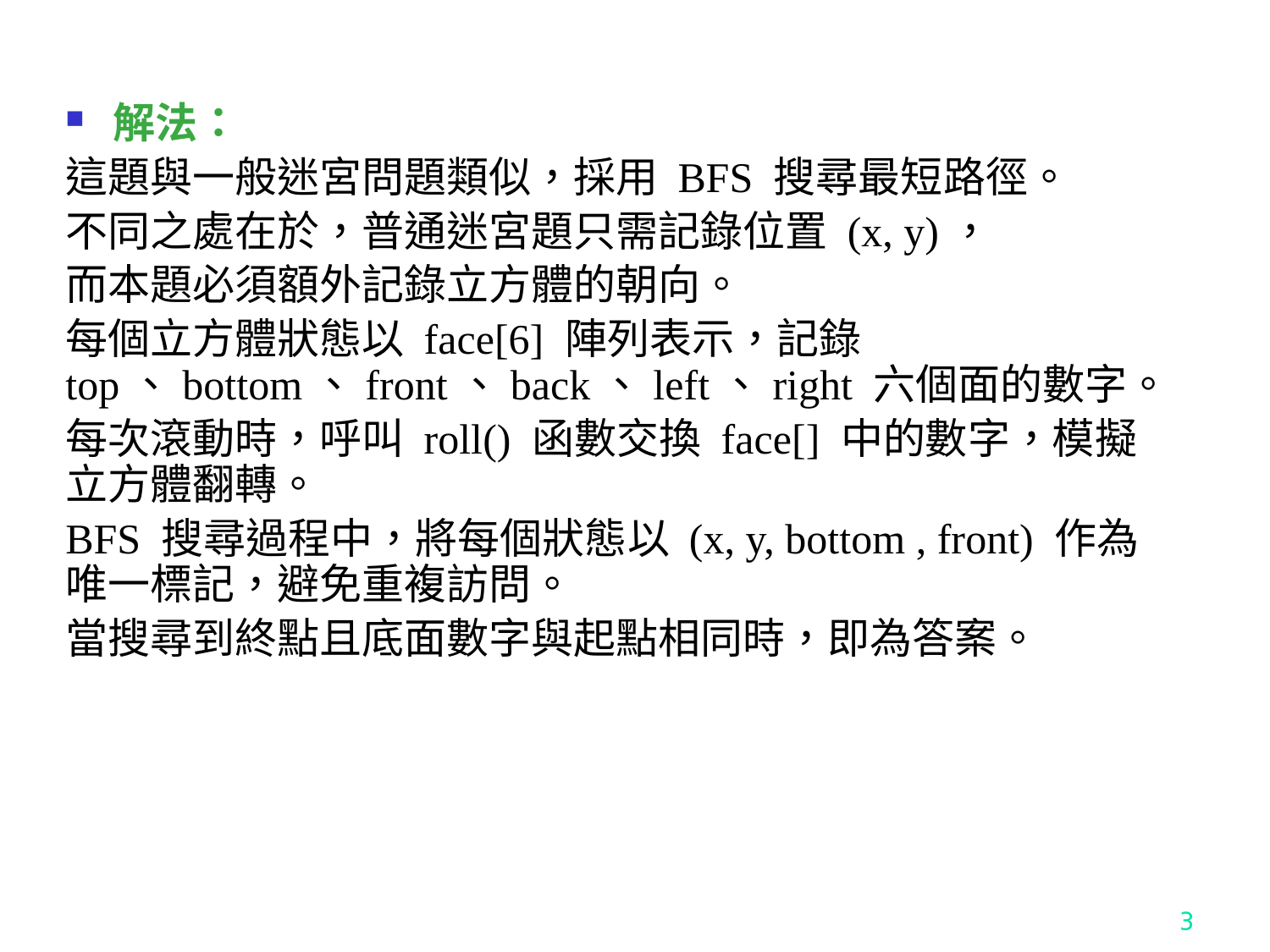

解法：
這題與一般迷宮問題類似，採用 BFS 搜尋最短路徑。
不同之處在於，普通迷宮題只需記錄位置 (x, y)，
而本題必須額外記錄立方體的朝向。
每個立方體狀態以 face[6] 陣列表示，記錄 top、bottom、front、back、left、right 六個面的數字。
每次滾動時，呼叫 roll() 函數交換 face[] 中的數字，模擬立方體翻轉。
BFS 搜尋過程中，將每個狀態以 (x, y, bottom , front) 作為唯一標記，避免重複訪問。
當搜尋到終點且底面數字與起點相同時，即為答案。
3